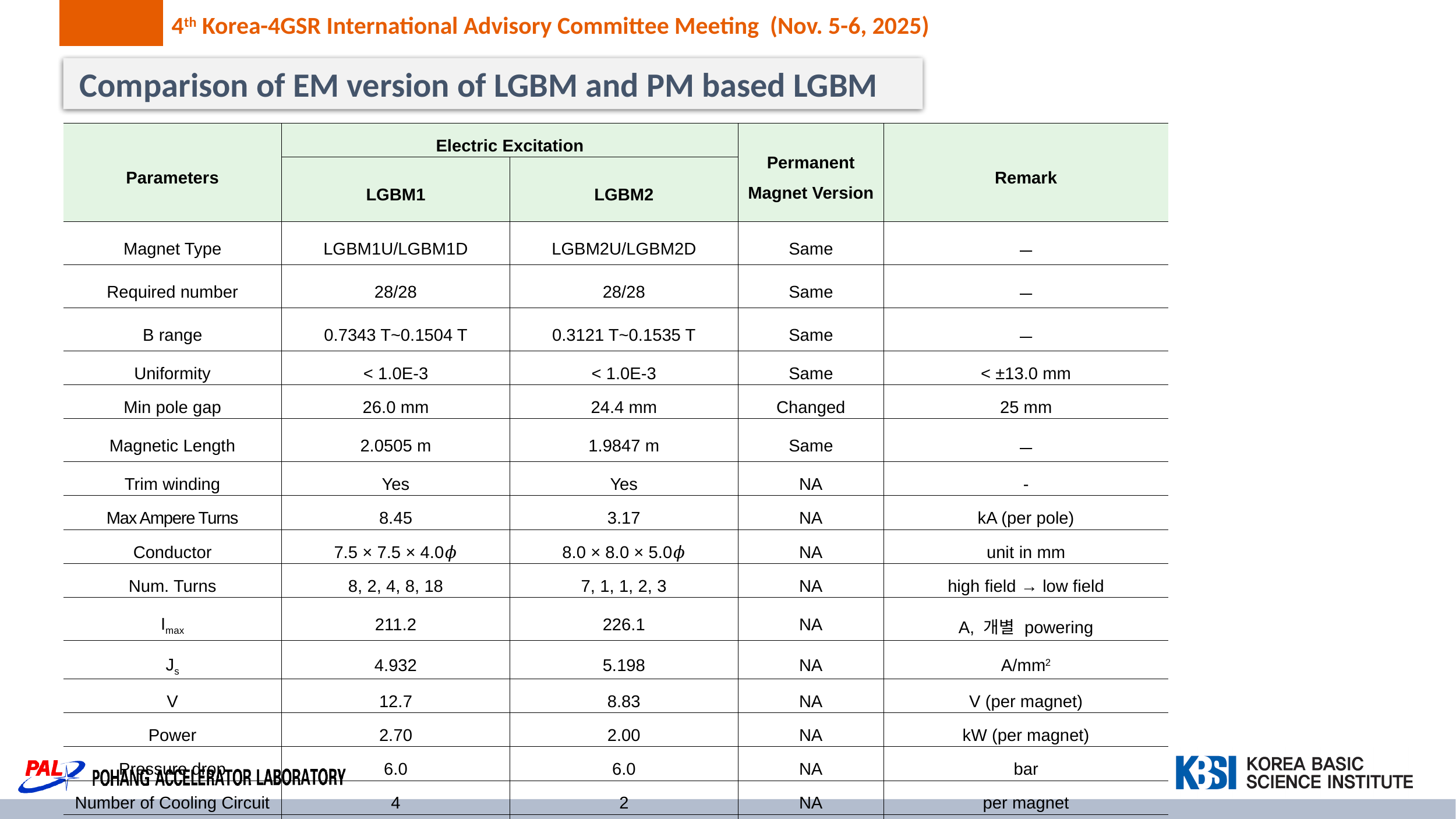

Comparison of EM version of LGBM and PM based LGBM
| Parameters | Electric Excitation |  | Permanent Magnet Version | Remark |
| --- | --- | --- | --- | --- |
|  | LGBM1 | LGBM2 |  |  |
| Magnet Type | LGBM1U/LGBM1D | LGBM2U/LGBM2D | Same | － |
| Required number | 28/28 | 28/28 | Same | － |
| B range | 0.7343 T~0.1504 T | 0.3121 T~0.1535 T | Same | － |
| Uniformity | < 1.0E-3 | < 1.0E-3 | Same | < ±13.0 mm |
| Min pole gap | 26.0 mm | 24.4 mm | Changed | 25 mm |
| Magnetic Length | 2.0505 m | 1.9847 m | Same | － |
| Trim winding | Yes | Yes | NA | - |
| Max Ampere Turns | 8.45 | 3.17 | NA | kA (per pole) |
| Conductor | 7.5 × 7.5 × 4.0𝜙 | 8.0 × 8.0 × 5.0𝜙 | NA | unit in mm |
| Num. Turns | 8, 2, 4, 8, 18 | 7, 1, 1, 2, 3 | NA | high field → low field |
| Imax | 211.2 | 226.1 | NA | A, 개별 powering |
| Js | 4.932 | 5.198 | NA | A/mm2 |
| V | 12.7 | 8.83 | NA | V (per magnet) |
| Power | 2.70 | 2.00 | NA | kW (per magnet) |
| Pressure drop | 6.0 | 6.0 | NA | bar |
| Number of Cooling Circuit | 4 | 2 | NA | per magnet |
| Flow rate | 3.09 | 2.42 | NA | liter/min |
| ΔT | 8.3 | 6.5 | NA | K (for Δp=6.0 bar) |